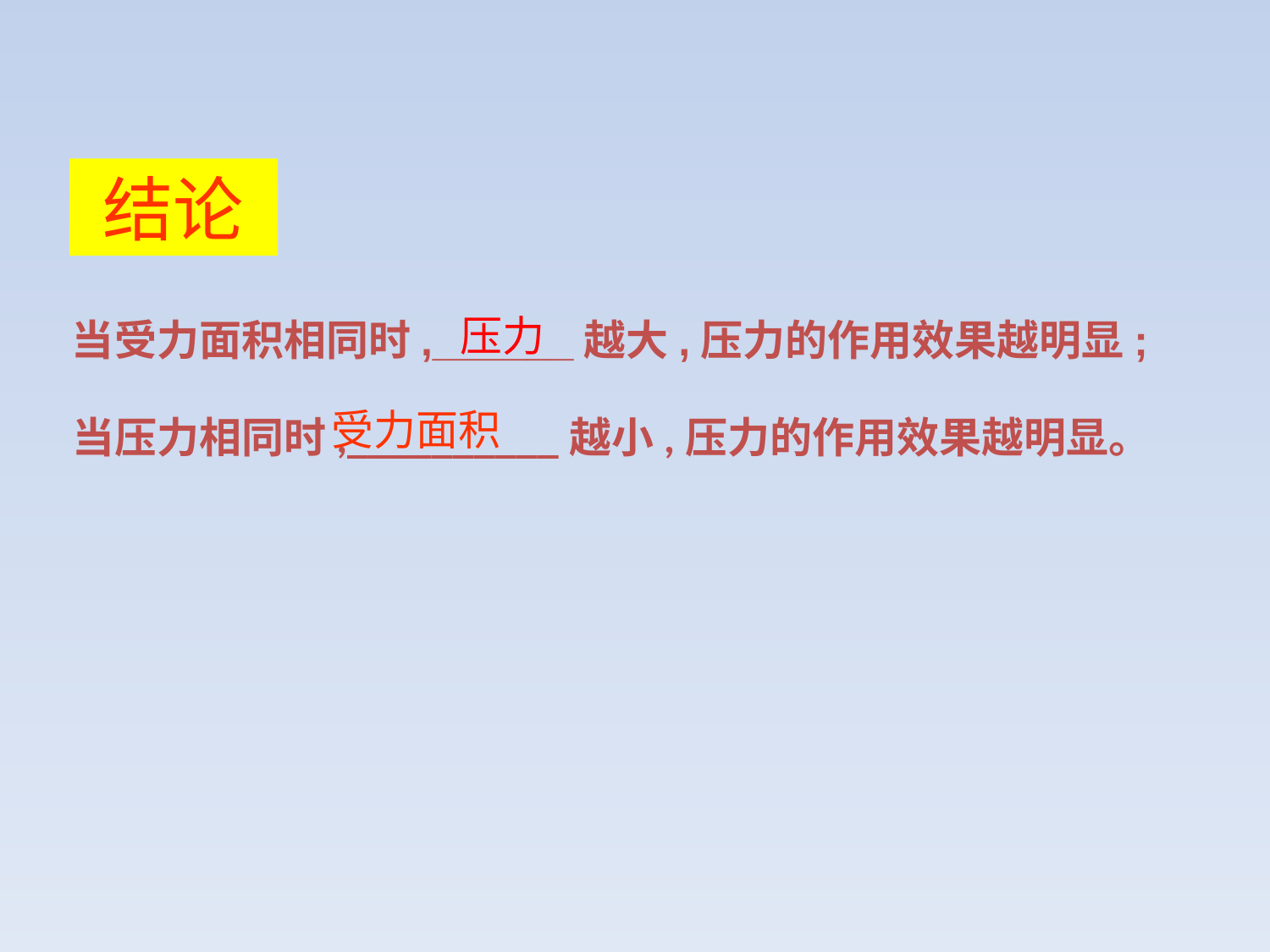

结论
压力
当受力面积相同时,______越大,压力的作用效果越明显;
受力面积
当压力相同时,__________越小,压力的作用效果越明显。